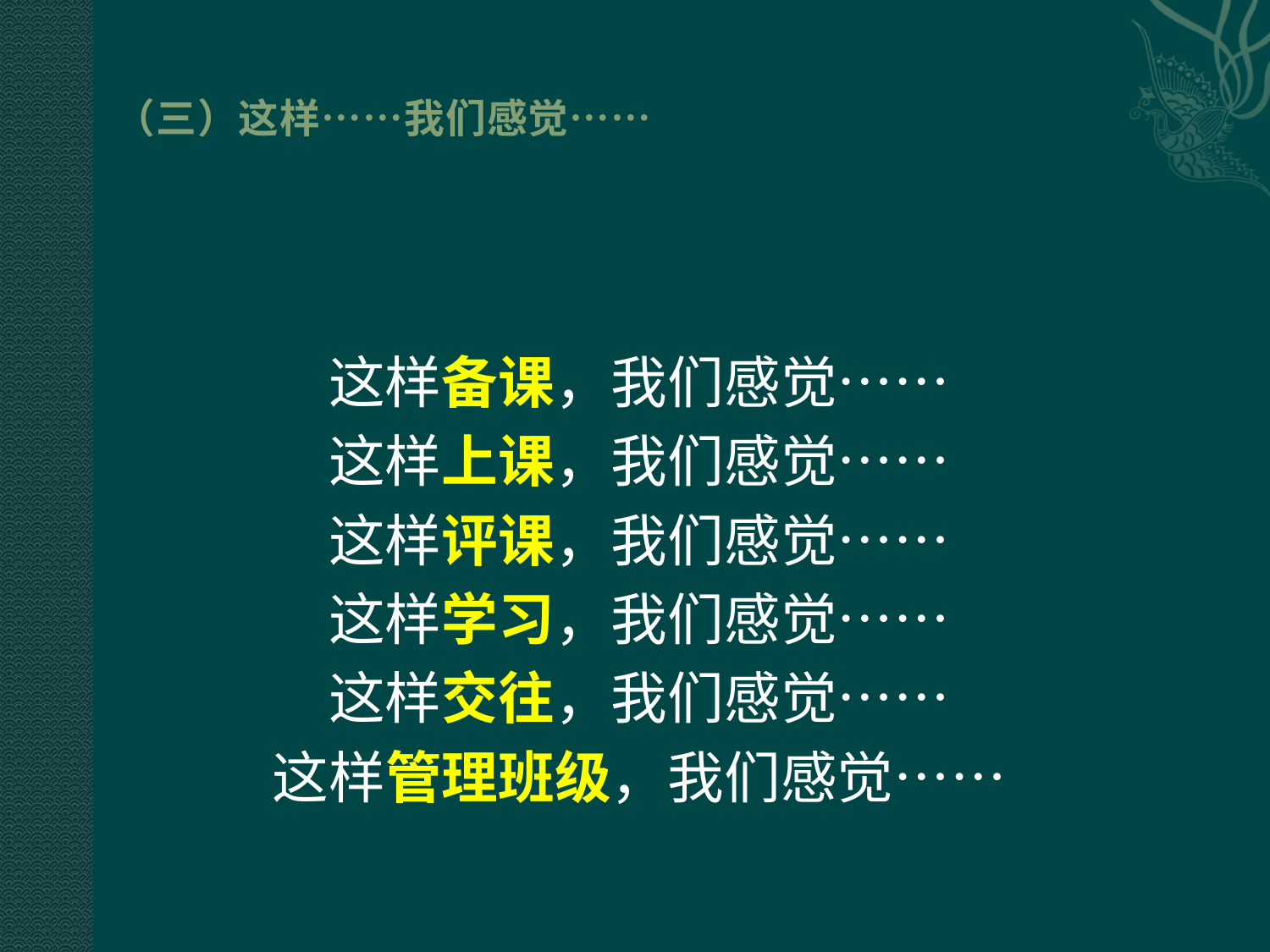

# （三）这样……我们感觉……

这样备课，我们感觉……
这样上课，我们感觉……
这样评课，我们感觉……
这样学习，我们感觉……
这样交往，我们感觉……
这样管理班级，我们感觉……